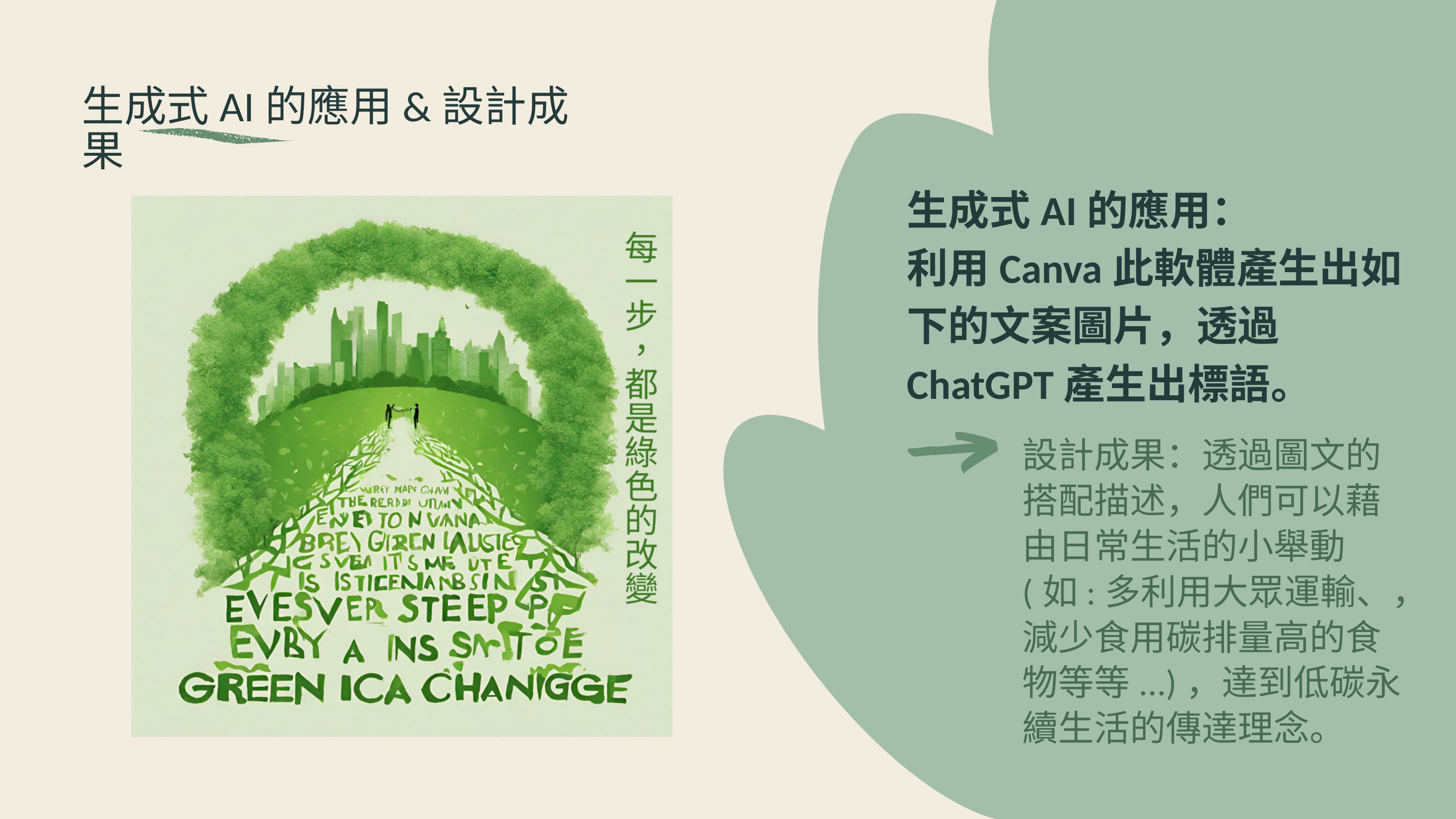

生成式AI的應用&設計成果

生成式AI的應用：
利用Canva此軟體產生出如下的文案圖片，透過ChatGPT產生出標語。
設計成果：透過圖文的搭配描述，人們可以藉由日常生活的小舉動(如:多利用大眾運輸、，減少食用碳排量高的食物等等...)，達到低碳永續生活的傳達理念。